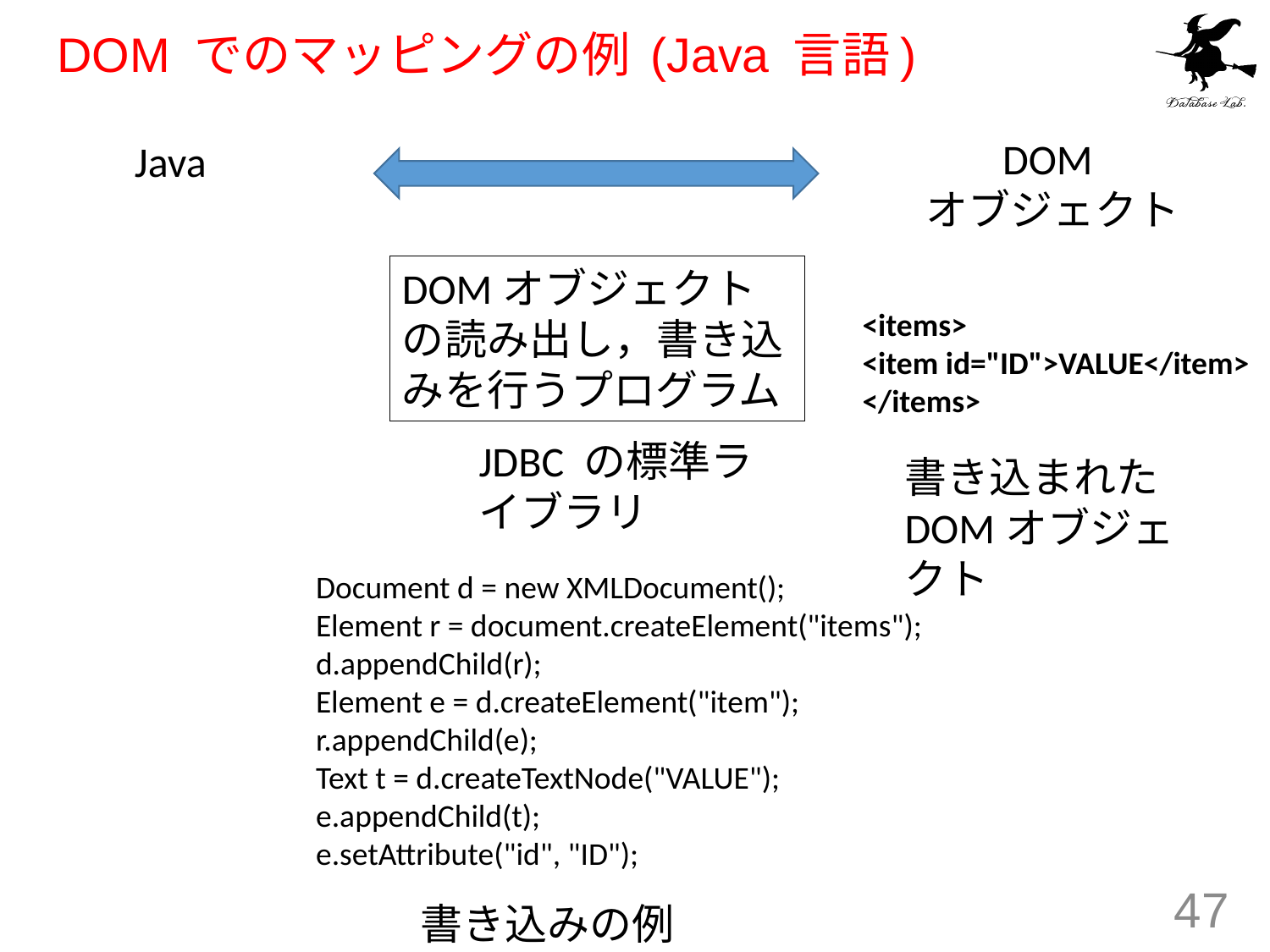

# DOM でのマッピングの例 (Java 言語)
DOM
オブジェクト
Java

DOMオブジェクトの読み出し，書き込みを行うプログラム
<items>
<item id="ID">VALUE</item>
</items>
JDBC の標準ライブラリ
書き込まれたDOMオブジェクト
Document d = new XMLDocument();
Element r = document.createElement("items");
d.appendChild(r);
Element e = d.createElement("item");
r.appendChild(e);
Text t = d.createTextNode("VALUE");
e.appendChild(t);
e.setAttribute("id", "ID");
47
書き込みの例